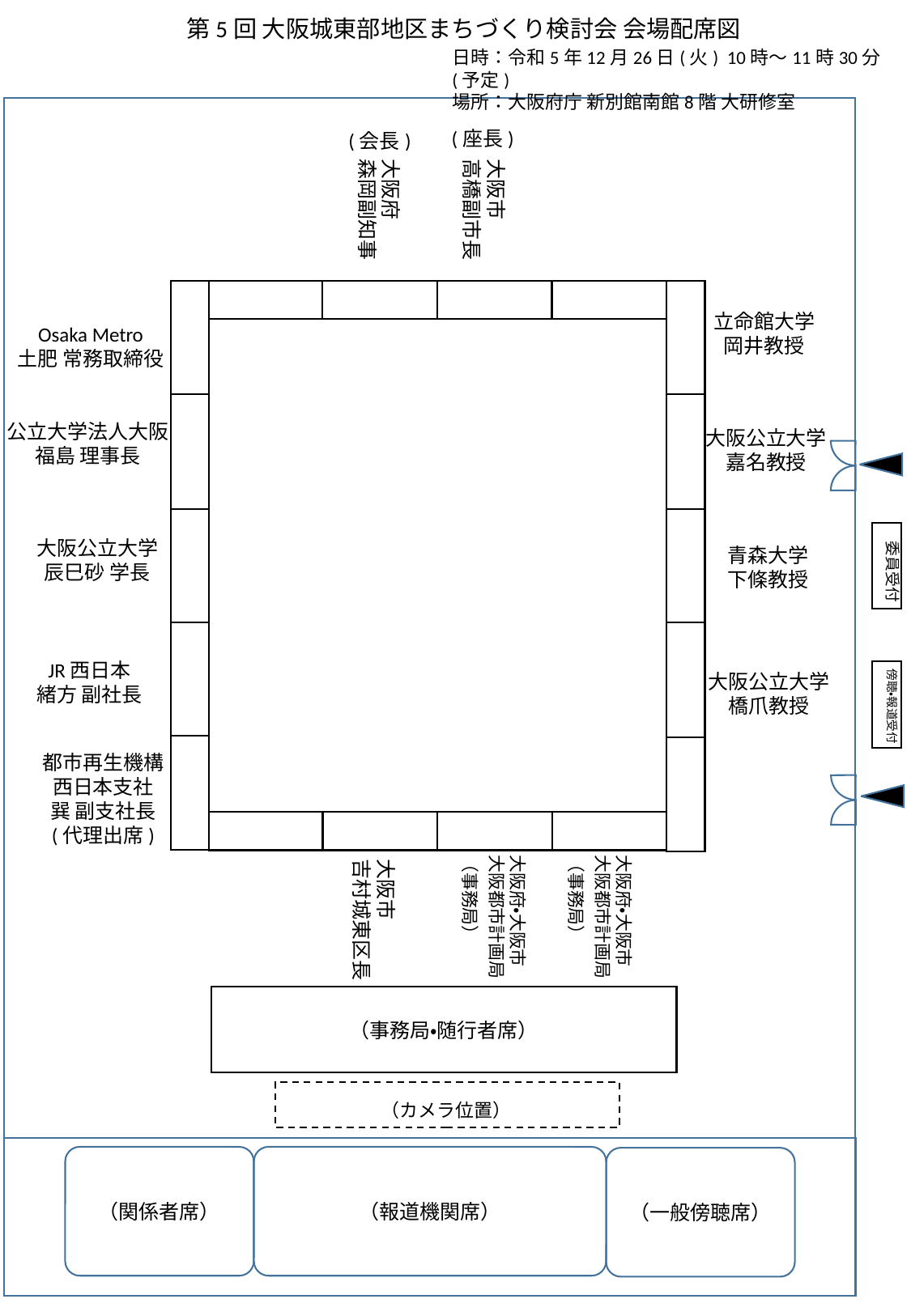

第5回 大阪城東部地区まちづくり検討会 会場配席図
日時：令和5年12月26日(火)  10時～11時30分(予定)
場所：大阪府庁 新別館南館8階 大研修室

(座長)
(会長)
森岡副知事
大阪府
高橋副市長
大阪市

立命館大学
岡井教授
Osaka Metro
土肥 常務取締役

公立大学法人大阪
福島 理事長
大阪公立大学嘉名教授

大阪公立大学
辰巳砂 学長
委員受付
青森大学
下條教授

JR西日本
緒方 副社長

傍聴・報道受付
大阪公立大学橋爪教授

都市再生機構
西日本支社
巽 副支社長
(代理出席)

（事務局）
大阪府・大阪市
大阪都市計画局
（事務局）
大阪府・大阪市
大阪都市計画局
大阪市
吉村城東区長

（事務局・随行者席）

（カメラ位置）

（関係者席）
（報道機関席）
（一般傍聴席）